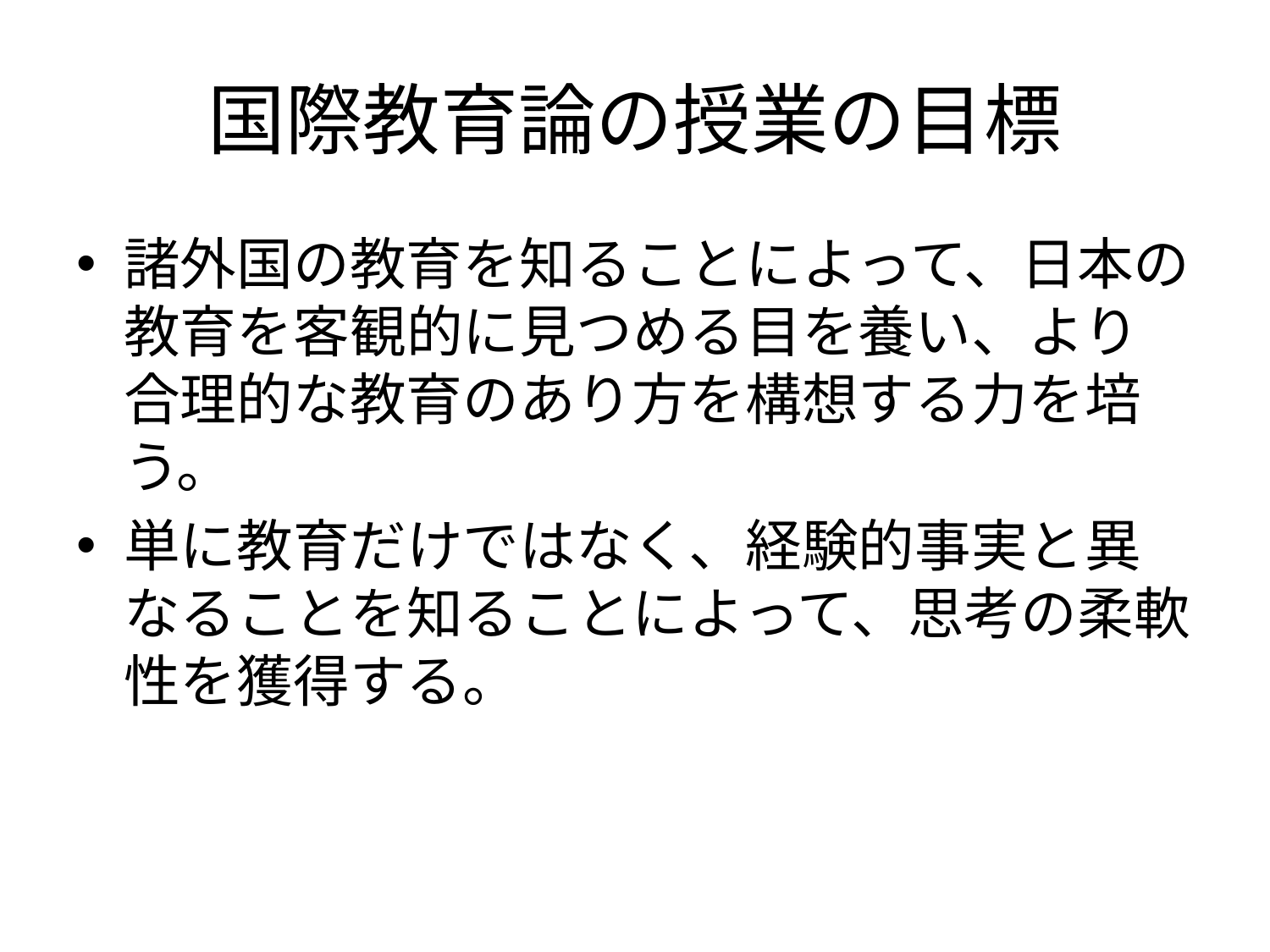

# 国際教育論の授業の目標
諸外国の教育を知ることによって、日本の教育を客観的に見つめる目を養い、より合理的な教育のあり方を構想する力を培う。
単に教育だけではなく、経験的事実と異なることを知ることによって、思考の柔軟性を獲得する。